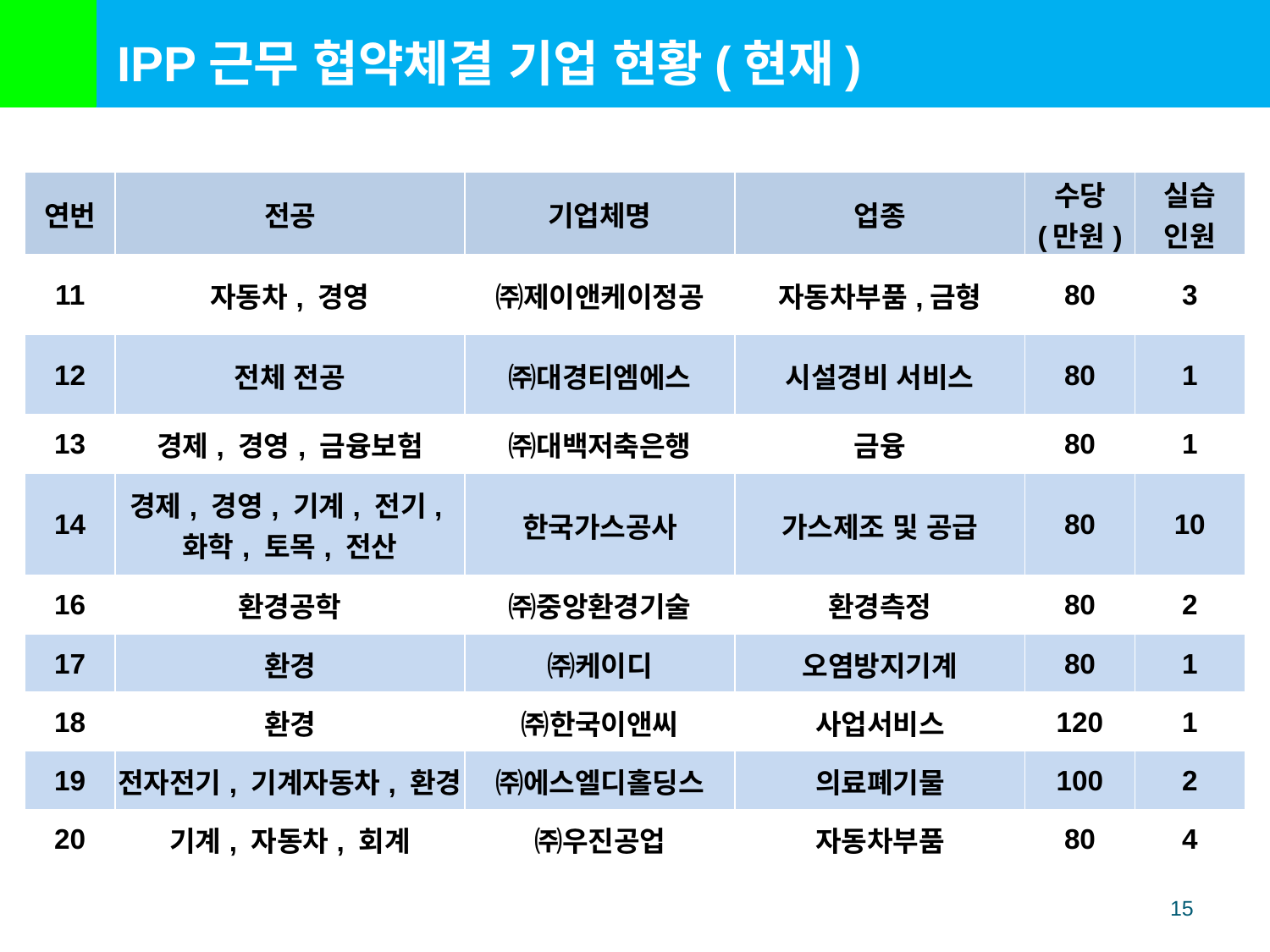

IPP근무 협약체결 기업 현황(현재)
| 연번 | 전공 | 기업체명 | 업종 | 수당 (만원) | 실습 인원 |
| --- | --- | --- | --- | --- | --- |
| 11 | 자동차, 경영 | ㈜제이앤케이정공 | 자동차부품,금형 | 80 | 3 |
| 12 | 전체 전공 | ㈜대경티엠에스 | 시설경비 서비스 | 80 | 1 |
| 13 | 경제, 경영, 금융보험 | ㈜대백저축은행 | 금융 | 80 | 1 |
| 14 | 경제, 경영, 기계, 전기, 화학, 토목, 전산 | 한국가스공사 | 가스제조 및 공급 | 80 | 10 |
| 16 | 환경공학 | ㈜중앙환경기술 | 환경측정 | 80 | 2 |
| 17 | 환경 | ㈜케이디 | 오염방지기계 | 80 | 1 |
| 18 | 환경 | ㈜한국이앤씨 | 사업서비스 | 120 | 1 |
| 19 | 전자전기, 기계자동차, 환경 | ㈜에스엘디홀딩스 | 의료폐기물 | 100 | 2 |
| 20 | 기계, 자동차, 회계 | ㈜우진공업 | 자동차부품 | 80 | 4 |
15